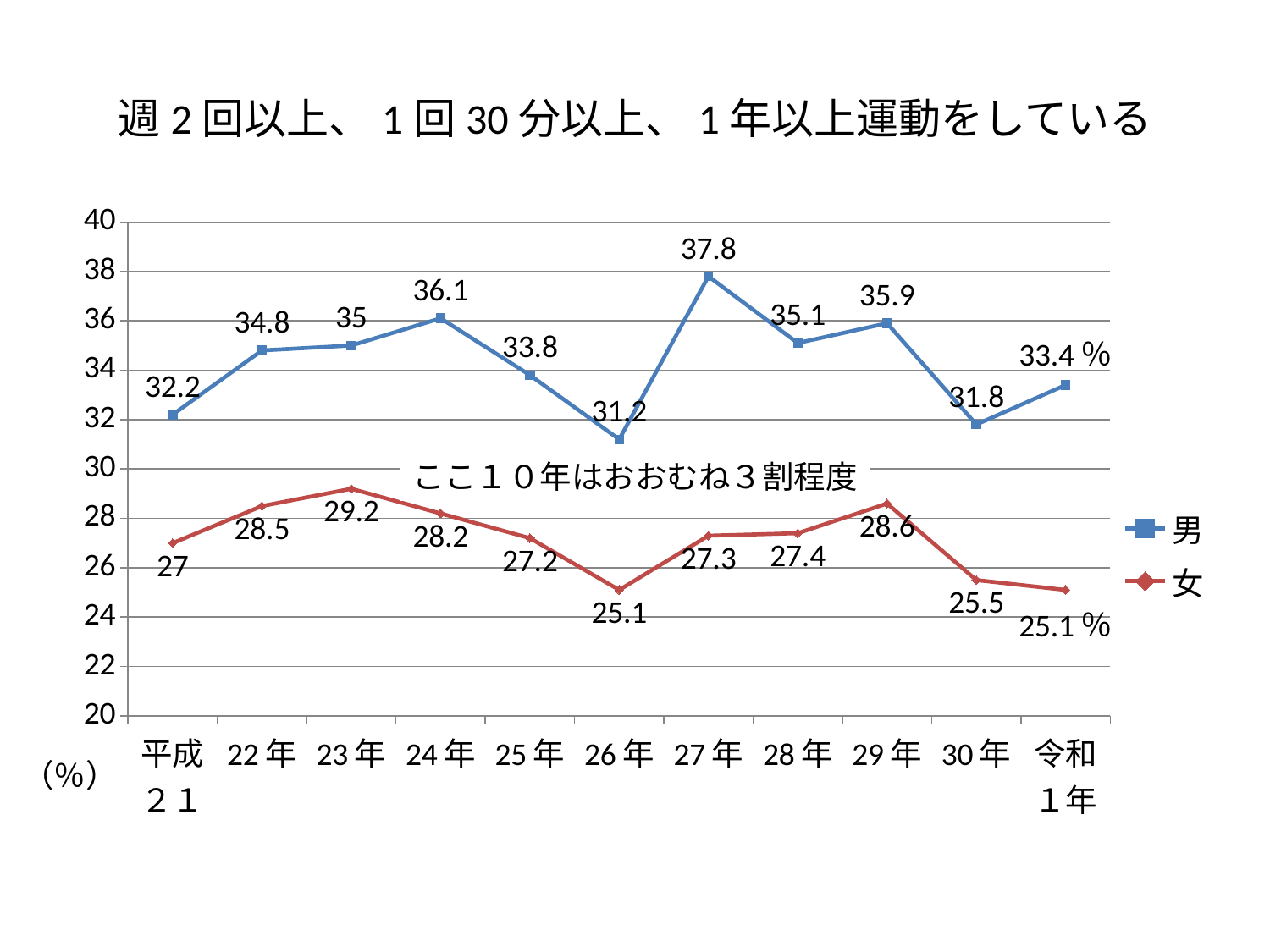

# 週2回以上、1回30分以上、1年以上運動をしている

### Chart

| Category | 男 | 女 |
|---|---|---|
| 平成２１ | 32.2 | 27.0 |
| 22年 | 34.8 | 28.5 |
| 23年 | 35.0 | 29.2 |
| 24年 | 36.1 | 28.2 |
| 25年 | 33.8 | 27.2 |
| 26年 | 31.2 | 25.1 |
| 27年 | 37.8 | 27.3 |
| 28年 | 35.1 | 27.4 |
| 29年 | 35.9 | 28.6 |
| 30年 | 31.8 | 25.5 |
| 令和１年 | 33.4 | 25.1 |
ここ１０年はおおむね３割程度
（％）